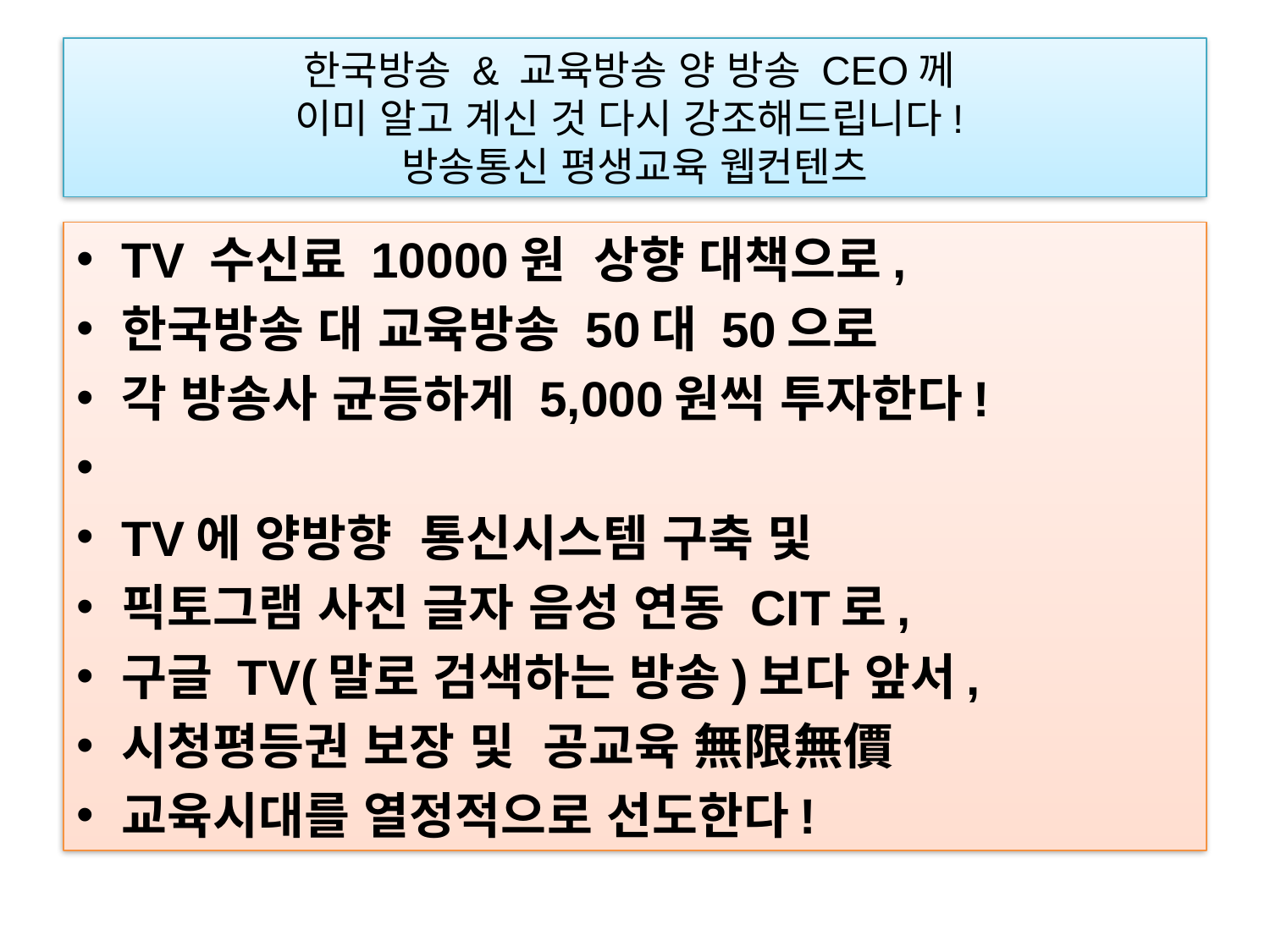

# 한국방송 & 교육방송 양 방송 CEO께 이미 알고 계신 것 다시 강조해드립니다! 방송통신 평생교육 웹컨텐츠
TV 수신료 10000원  상향 대책으로,
한국방송 대 교육방송 50대 50으로
각 방송사 균등하게 5,000원씩 투자한다!

TV에 양방향  통신시스템 구축 및
픽토그램 사진 글자 음성 연동 CIT로,
구글 TV(말로 검색하는 방송)보다 앞서,
시청평등권 보장 및  공교육 無限無價
교육시대를 열정적으로 선도한다!